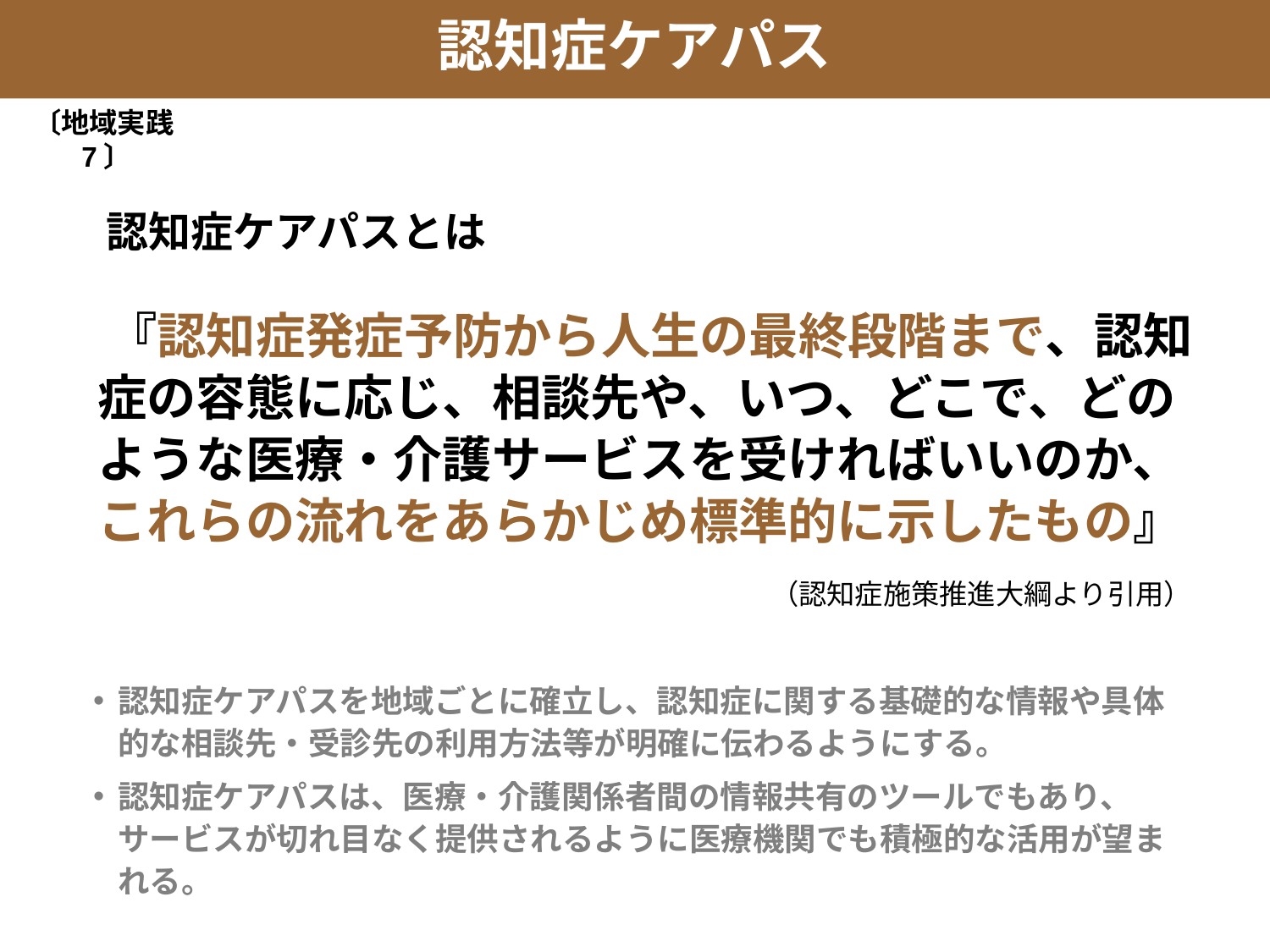

認知症ケアパス
〔地域実践7〕
認知症ケアパスとは
 『認知症発症予防から人生の最終段階まで、認知症の容態に応じ、相談先や、いつ、どこで、どのような医療・介護サービスを受ければいいのか、これらの流れをあらかじめ標準的に示したもの』
（認知症施策推進大綱より引用）
認知症ケアパスを地域ごとに確立し、認知症に関する基礎的な情報や具体的な相談先・受診先の利用方法等が明確に伝わるようにする。
認知症ケアパスは、医療・介護関係者間の情報共有のツールでもあり、サービスが切れ目なく提供されるように医療機関でも積極的な活用が望まれる。